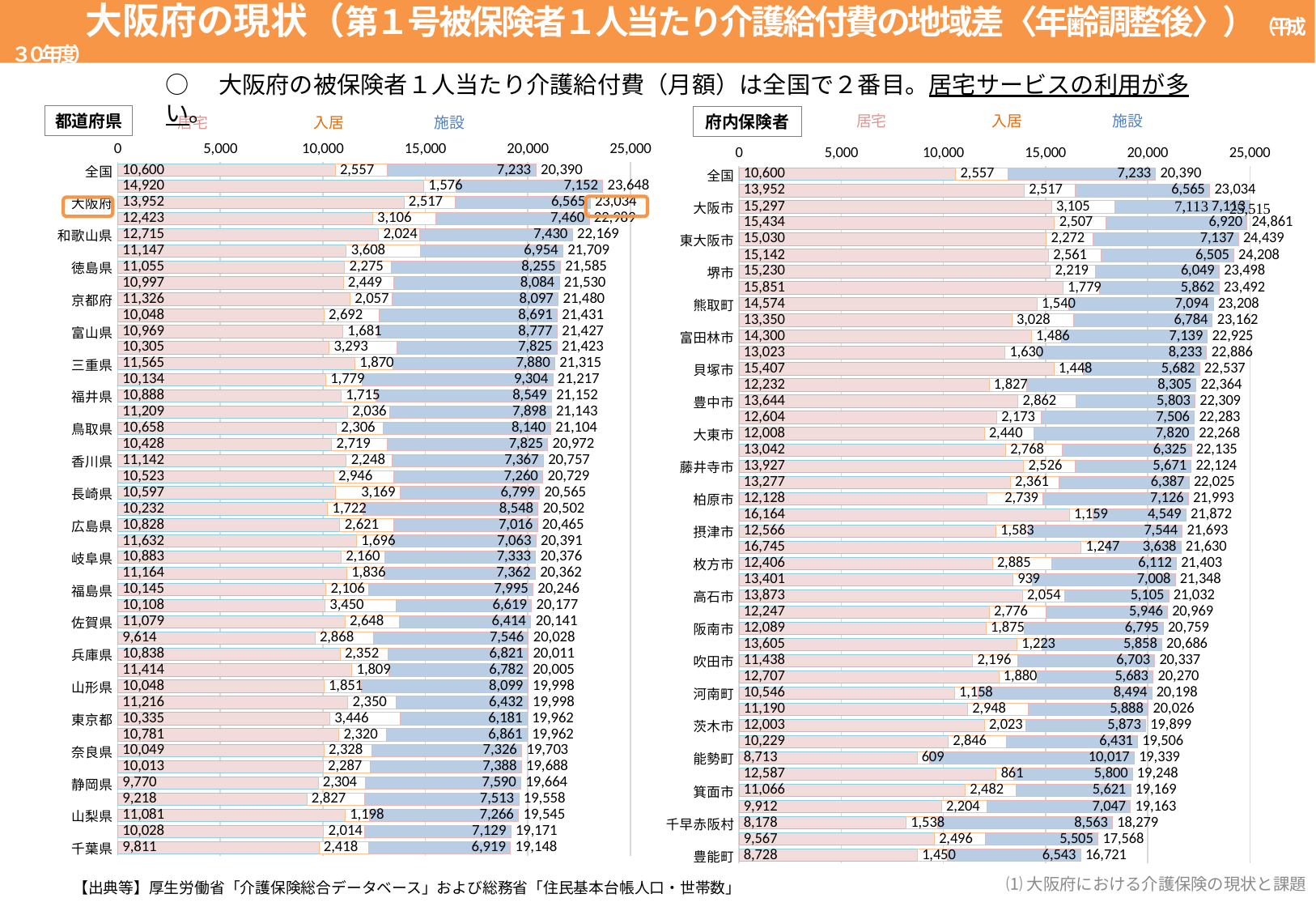

大阪府の現状（第１号被保険者１人当たり介護給付費の地域差〈年齢調整後〉）（平成３０年度）
○　大阪府の被保険者１人当たり介護給付費（月額）は全国で２番目。居宅サービスの利用が多い。
都道府県
府内保険者
居宅
入居
施設
居宅
入居
施設

### Chart

| Category | 在宅 | 居住 | 施設 | 合計 |
|---|---|---|---|---|
| 全国 | 10600.0 | 2557.0 | 7233.0 | 20390.0 |
| 沖縄県 | 14920.0 | 1576.0 | 7152.0 | 23648.0 |
| 大阪府 | 13952.0 | 2517.0 | 6565.0 | 23034.0 |
| 青森県 | 12423.0 | 3106.0 | 7460.0 | 22989.0 |
| 和歌山県 | 12715.0 | 2024.0 | 7430.0 | 22169.0 |
| 愛媛県 | 11147.0 | 3608.0 | 6954.0 | 21709.0 |
| 徳島県 | 11055.0 | 2275.0 | 8255.0 | 21585.0 |
| 秋田県 | 10997.0 | 2449.0 | 8084.0 | 21530.0 |
| 京都府 | 11326.0 | 2057.0 | 8097.0 | 21480.0 |
| 石川県 | 10048.0 | 2692.0 | 8691.0 | 21431.0 |
| 富山県 | 10969.0 | 1681.0 | 8777.0 | 21427.0 |
| 岡山県 | 10305.0 | 3293.0 | 7825.0 | 21423.0 |
| 三重県 | 11565.0 | 1870.0 | 7880.0 | 21315.0 |
| 新潟県 | 10134.0 | 1779.0 | 9304.0 | 21217.0 |
| 福井県 | 10888.0 | 1715.0 | 8549.0 | 21152.0 |
| 群馬県 | 11209.0 | 2036.0 | 7898.0 | 21143.0 |
| 鳥取県 | 10658.0 | 2306.0 | 8140.0 | 21104.0 |
| 島根県 | 10428.0 | 2719.0 | 7825.0 | 20972.0 |
| 香川県 | 11142.0 | 2248.0 | 7367.0 | 20757.0 |
| 福岡県 | 10523.0 | 2946.0 | 7260.0 | 20729.0 |
| 長崎県 | 10597.0 | 3169.0 | 6799.0 | 20565.0 |
| 岩手県 | 10232.0 | 1722.0 | 8548.0 | 20502.0 |
| 広島県 | 10828.0 | 2621.0 | 7016.0 | 20465.0 |
| 滋賀県 | 11632.0 | 1696.0 | 7063.0 | 20391.0 |
| 岐阜県 | 10883.0 | 2160.0 | 7333.0 | 20376.0 |
| 熊本県 | 11164.0 | 1836.0 | 7362.0 | 20362.0 |
| 福島県 | 10145.0 | 2106.0 | 7995.0 | 20246.0 |
| 神奈川県 | 10108.0 | 3450.0 | 6619.0 | 20177.0 |
| 佐賀県 | 11079.0 | 2648.0 | 6414.0 | 20141.0 |
| 鹿児島県 | 9614.0 | 2868.0 | 7546.0 | 20028.0 |
| 兵庫県 | 10838.0 | 2352.0 | 6821.0 | 20011.0 |
| 大分県 | 11414.0 | 1809.0 | 6782.0 | 20005.0 |
| 山形県 | 10048.0 | 1851.0 | 8099.0 | 19998.0 |
| 宮崎県 | 11216.0 | 2350.0 | 6432.0 | 19998.0 |
| 東京都 | 10335.0 | 3446.0 | 6181.0 | 19962.0 |
| 愛知県 | 10781.0 | 2320.0 | 6861.0 | 19962.0 |
| 奈良県 | 10049.0 | 2328.0 | 7326.0 | 19703.0 |
| 宮城県 | 10013.0 | 2287.0 | 7388.0 | 19688.0 |
| 静岡県 | 9770.0 | 2304.0 | 7590.0 | 19664.0 |
| 埼玉県 | 9218.0 | 2827.0 | 7513.0 | 19558.0 |
| 山梨県 | 11081.0 | 1198.0 | 7266.0 | 19545.0 |
| 山口県 | 10028.0 | 2014.0 | 7129.0 | 19171.0 |
| 千葉県 | 9811.0 | 2418.0 | 6919.0 | 19148.0 |

### Chart

| Category | 在宅 | 居住 | 施設 | 合計 |
|---|---|---|---|---|
| 全国 | 10600.0 | 2557.0 | 7233.0 | 20390.0 |
| 大阪府 | 13952.0 | 2517.0 | 6565.0 | 23034.0 |
| 大阪市 | 15297.0 | 3105.0 | 7113.0 | 25515.0 |
| くすのき広域連合 | 15434.0 | 2507.0 | 6920.0 | 24861.0 |
| 東大阪市 | 15030.0 | 2272.0 | 7137.0 | 24439.0 |
| 八尾市 | 15142.0 | 2561.0 | 6505.0 | 24208.0 |
| 堺市 | 15230.0 | 2219.0 | 6049.0 | 23498.0 |
| 泉佐野市 | 15851.0 | 1779.0 | 5862.0 | 23492.0 |
| 熊取町 | 14574.0 | 1540.0 | 7094.0 | 23208.0 |
| 寝屋川市 | 13350.0 | 3028.0 | 6784.0 | 23162.0 |
| 富田林市 | 14300.0 | 1486.0 | 7139.0 | 22925.0 |
| 松原市 | 13023.0 | 1630.0 | 8233.0 | 22886.0 |
| 貝塚市 | 15407.0 | 1448.0 | 5682.0 | 22537.0 |
| 太子町 | 12232.0 | 1827.0 | 8305.0 | 22364.0 |
| 豊中市 | 13644.0 | 2862.0 | 5803.0 | 22309.0 |
| 田尻町 | 12604.0 | 2173.0 | 7506.0 | 22283.0 |
| 大東市 | 12008.0 | 2440.0 | 7820.0 | 22268.0 |
| 羽曳野市 | 13042.0 | 2768.0 | 6325.0 | 22135.0 |
| 藤井寺市 | 13927.0 | 2526.0 | 5671.0 | 22124.0 |
| 泉南市 | 13277.0 | 2361.0 | 6387.0 | 22025.0 |
| 柏原市 | 12128.0 | 2739.0 | 7126.0 | 21993.0 |
| 岸和田市 | 16164.0 | 1159.0 | 4549.0 | 21872.0 |
| 摂津市 | 12566.0 | 1583.0 | 7544.0 | 21693.0 |
| 忠岡町 | 16745.0 | 1247.0 | 3638.0 | 21630.0 |
| 枚方市 | 12406.0 | 2885.0 | 6112.0 | 21403.0 |
| 和泉市 | 13401.0 | 939.0 | 7008.0 | 21348.0 |
| 高石市 | 13873.0 | 2054.0 | 5105.0 | 21032.0 |
| 大阪狭山市 | 12247.0 | 2776.0 | 5946.0 | 20969.0 |
| 阪南市 | 12089.0 | 1875.0 | 6795.0 | 20759.0 |
| 岬町 | 13605.0 | 1223.0 | 5858.0 | 20686.0 |
| 吹田市 | 11438.0 | 2196.0 | 6703.0 | 20337.0 |
| 河内長野市 | 12707.0 | 1880.0 | 5683.0 | 20270.0 |
| 河南町 | 10546.0 | 1158.0 | 8494.0 | 20198.0 |
| 池田市 | 11190.0 | 2948.0 | 5888.0 | 20026.0 |
| 茨木市 | 12003.0 | 2023.0 | 5873.0 | 19899.0 |
| 交野市 | 10229.0 | 2846.0 | 6431.0 | 19506.0 |
| 能勢町 | 8713.0 | 609.0 | 10017.0 | 19339.0 |
| 泉大津市 | 12587.0 | 861.0 | 5800.0 | 19248.0 |
| 箕面市 | 11066.0 | 2482.0 | 5621.0 | 19169.0 |
| 島本町 | 9912.0 | 2204.0 | 7047.0 | 19163.0 |
| 千早赤阪村 | 8178.0 | 1538.0 | 8563.0 | 18279.0 |
| 高槻市 | 9567.0 | 2496.0 | 5505.0 | 17568.0 |
| 豊能町 | 8728.0 | 1450.0 | 6543.0 | 16721.0 |

⑴大阪府における介護保険の現状と課題
【出典等】厚生労働省「介護保険総合データベース」および総務省「住民基本台帳人口・世帯数」